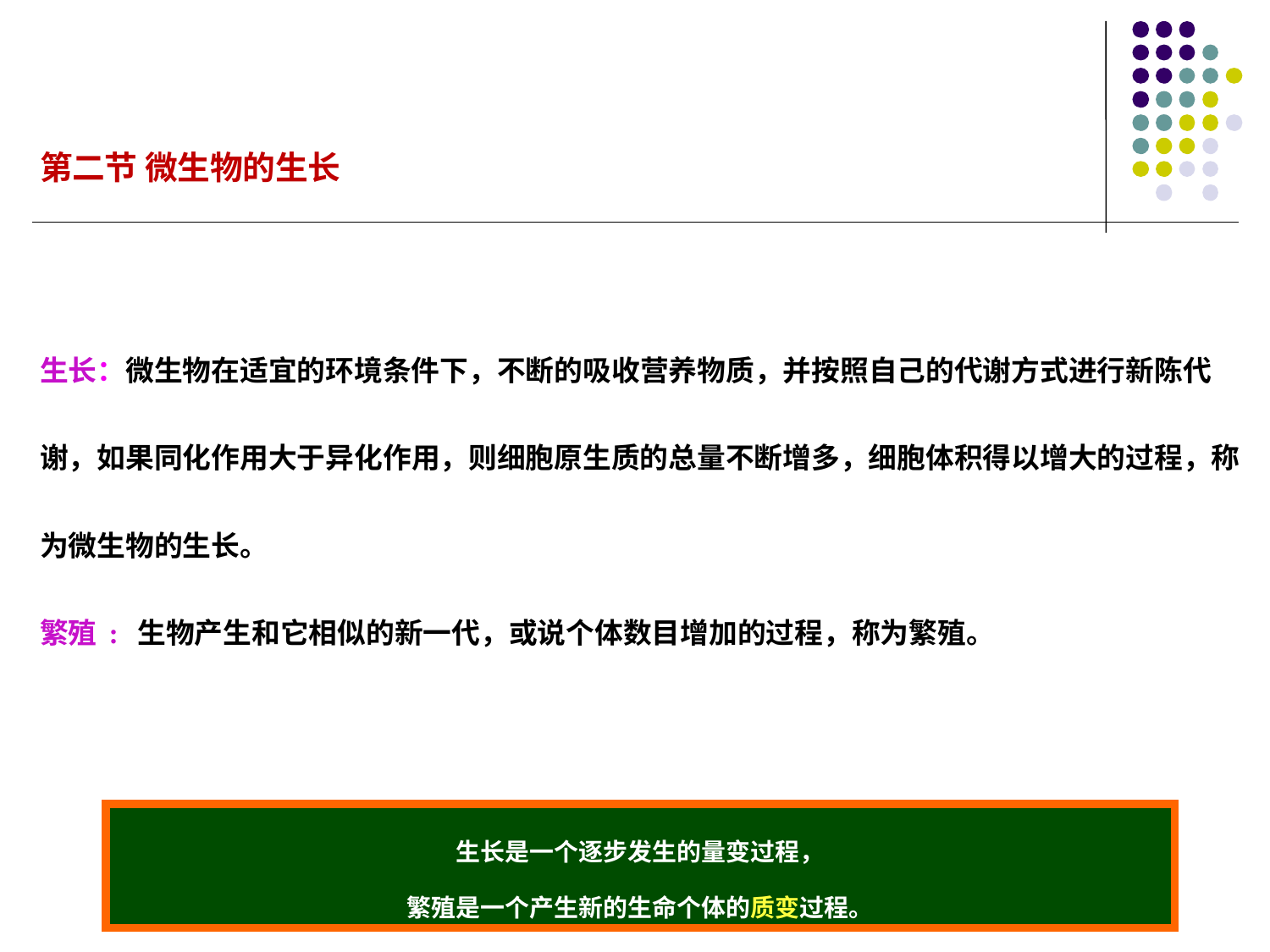

第二节 微生物的生长

生长：微生物在适宜的环境条件下，不断的吸收营养物质，并按照自己的代谢方式进行新陈代谢，如果同化作用大于异化作用，则细胞原生质的总量不断增多，细胞体积得以增大的过程，称为微生物的生长。
繁殖: 生物产生和它相似的新一代，或说个体数目增加的过程，称为繁殖。
生长是一个逐步发生的量变过程，
繁殖是一个产生新的生命个体的质变过程。